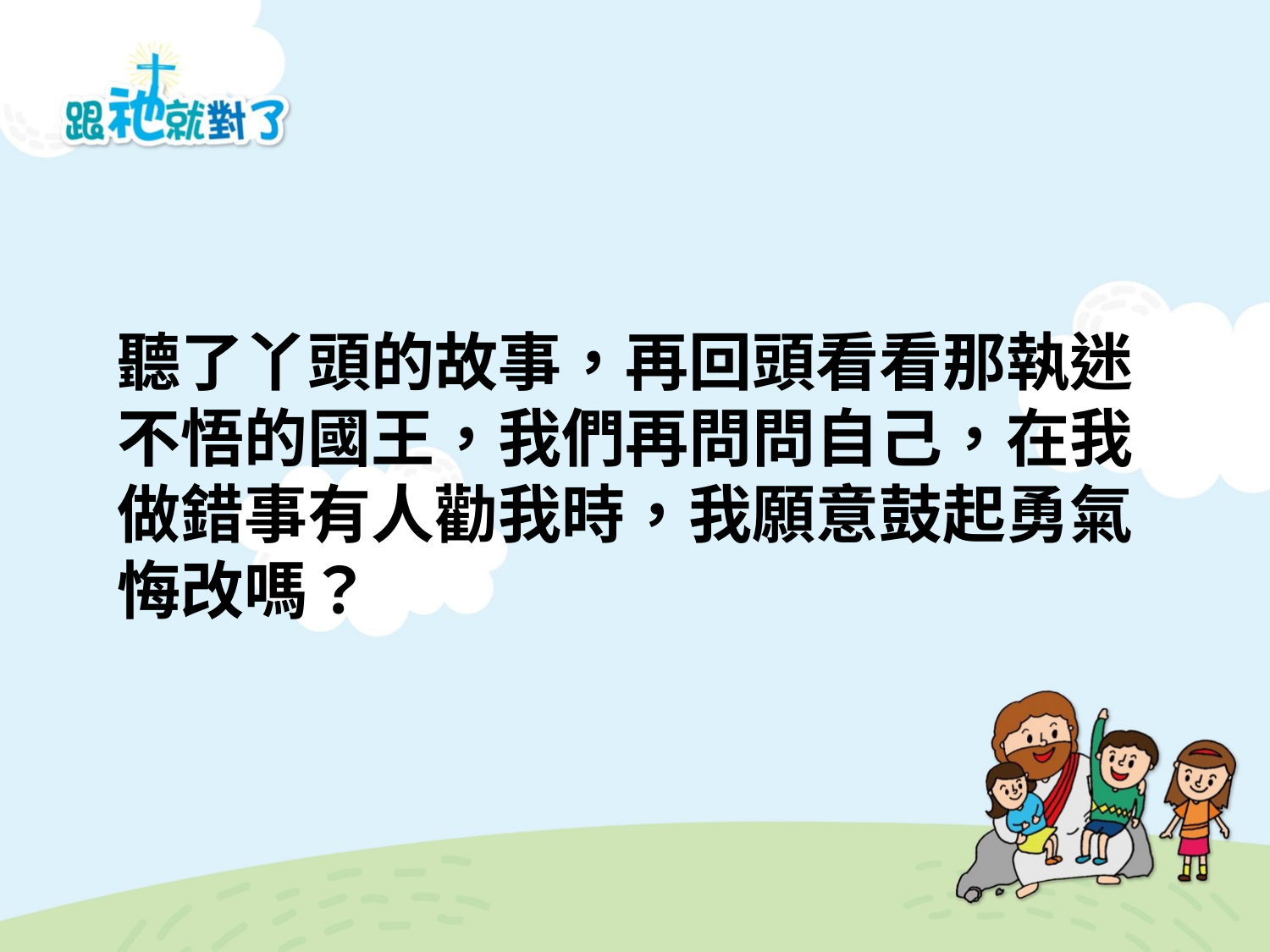

聽了丫頭的故事，再回頭看看那執迷不悟的國王，我們再問問自己，在我做錯事有人勸我時，我願意鼓起勇氣悔改嗎？